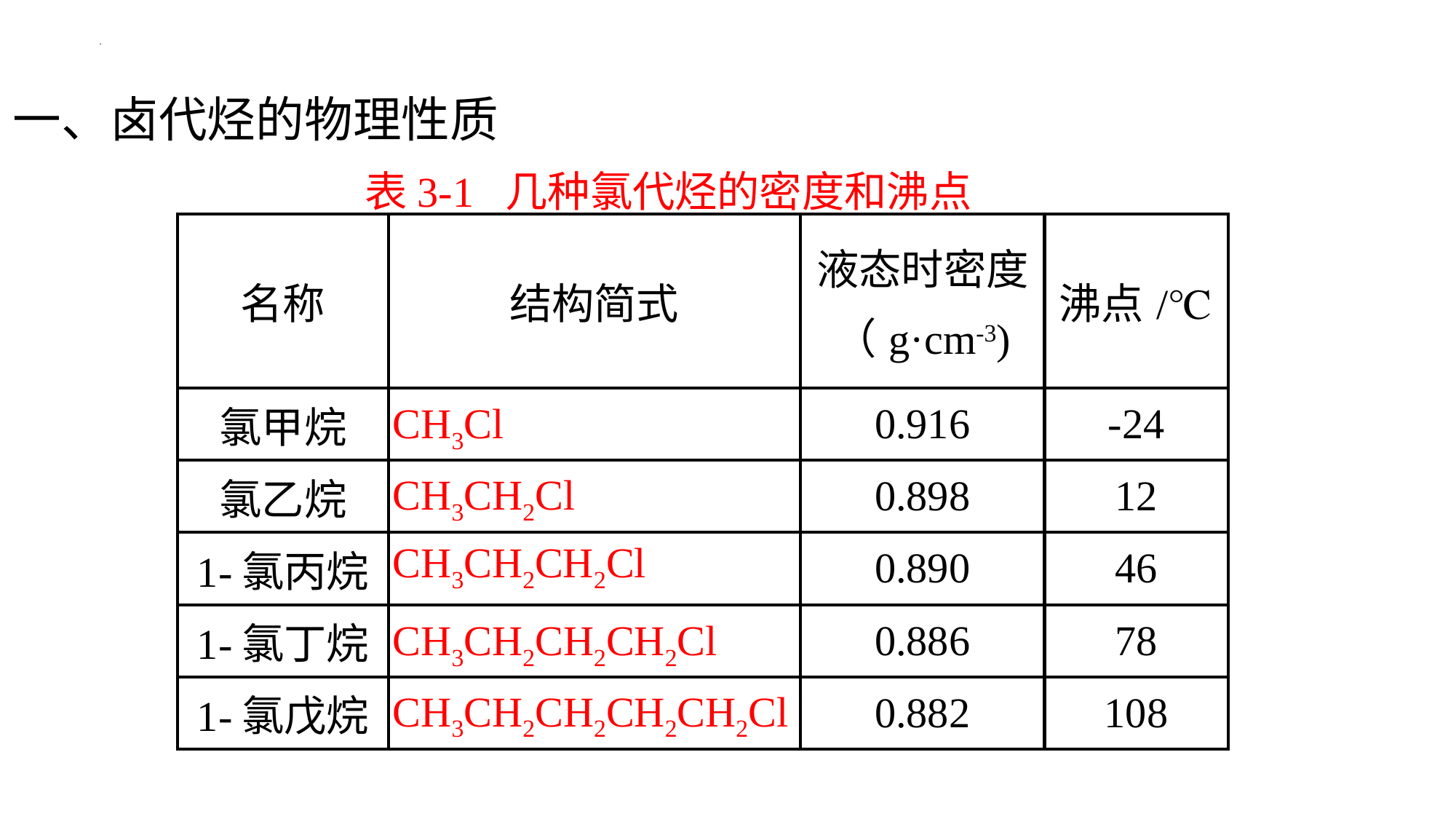

一、卤代烃的物理性质
表3-1  几种氯代烃的密度和沸点
| 名称 | 结构简式 | 液态时密度 （g·cm-3) | 沸点/℃ |
| --- | --- | --- | --- |
| 氯甲烷 |  | 0.916 | -24 |
| 氯乙烷 |  | 0.898 | 12 |
| 1-氯丙烷 |  | 0.890 | 46 |
| 1-氯丁烷 |  | 0.886 | 78 |
| 1-氯戊烷 |  | 0.882 | 108 |
CH3Cl
CH3CH2Cl
CH3CH2CH2Cl
CH3CH2CH2CH2Cl
CH3CH2CH2CH2CH2Cl